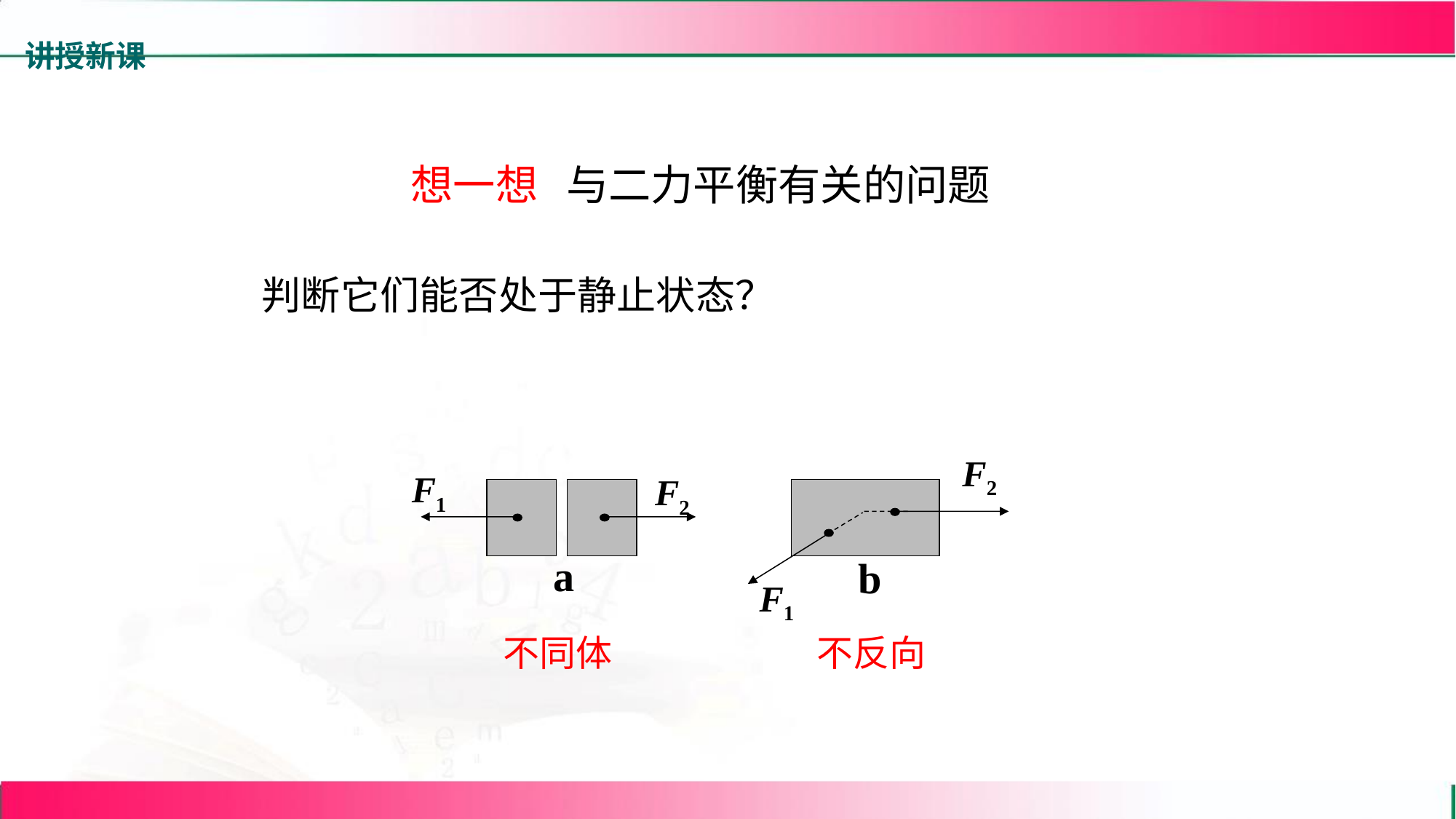

讲授新课
想一想   与二力平衡有关的问题
判断它们能否处于静止状态？
F2
F1
F2

a
b
F1
不同体
不反向